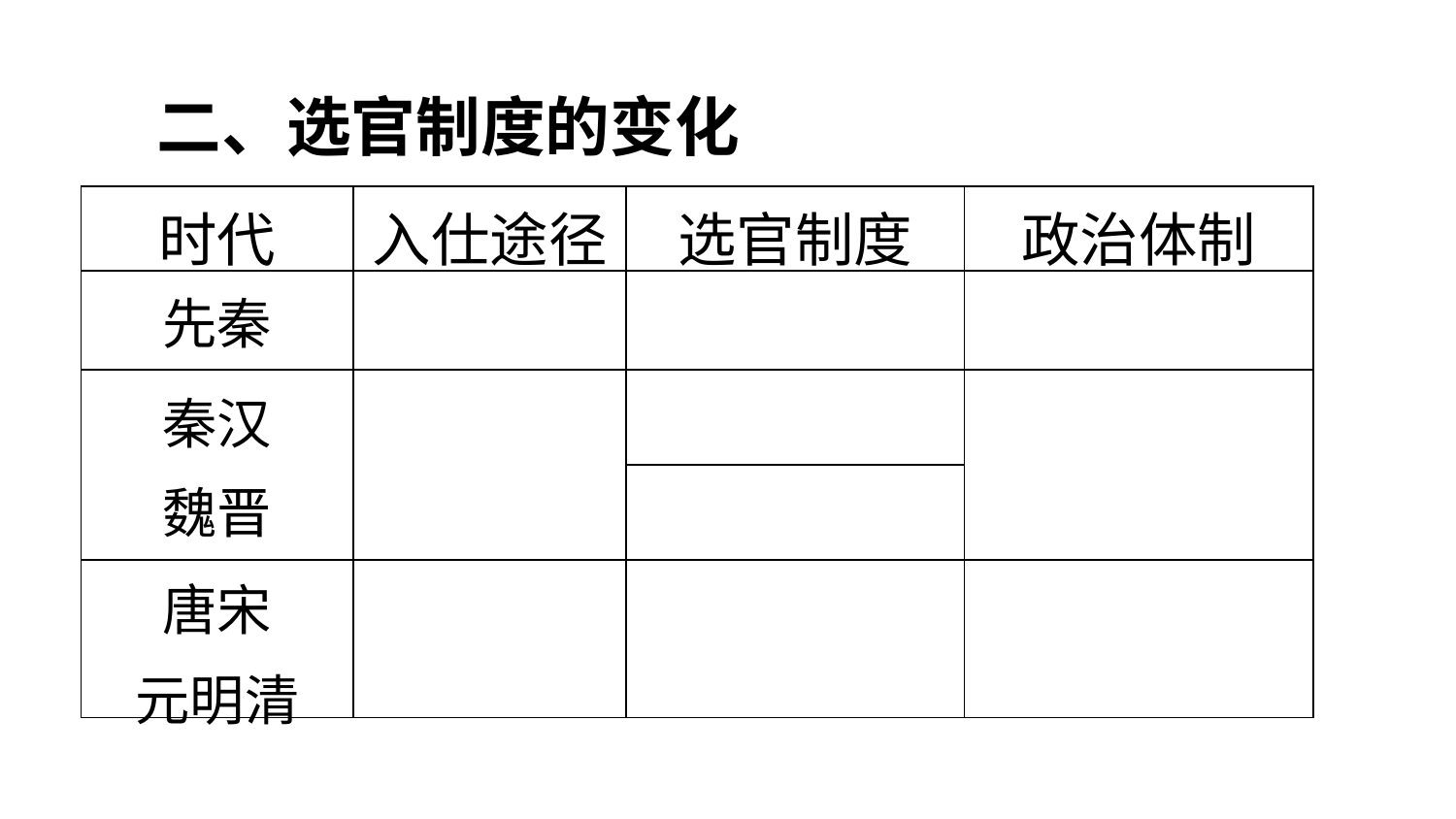

二、选官制度的变化

| 时代 | 入仕途径 | 选官制度 | 政治体制 |
| --- | --- | --- | --- |
| 先秦 |  |  |  |
| 秦汉 魏晋 |  |  |  |
|  |  |  |  |
| 唐宋 元明清 |  |  |  |